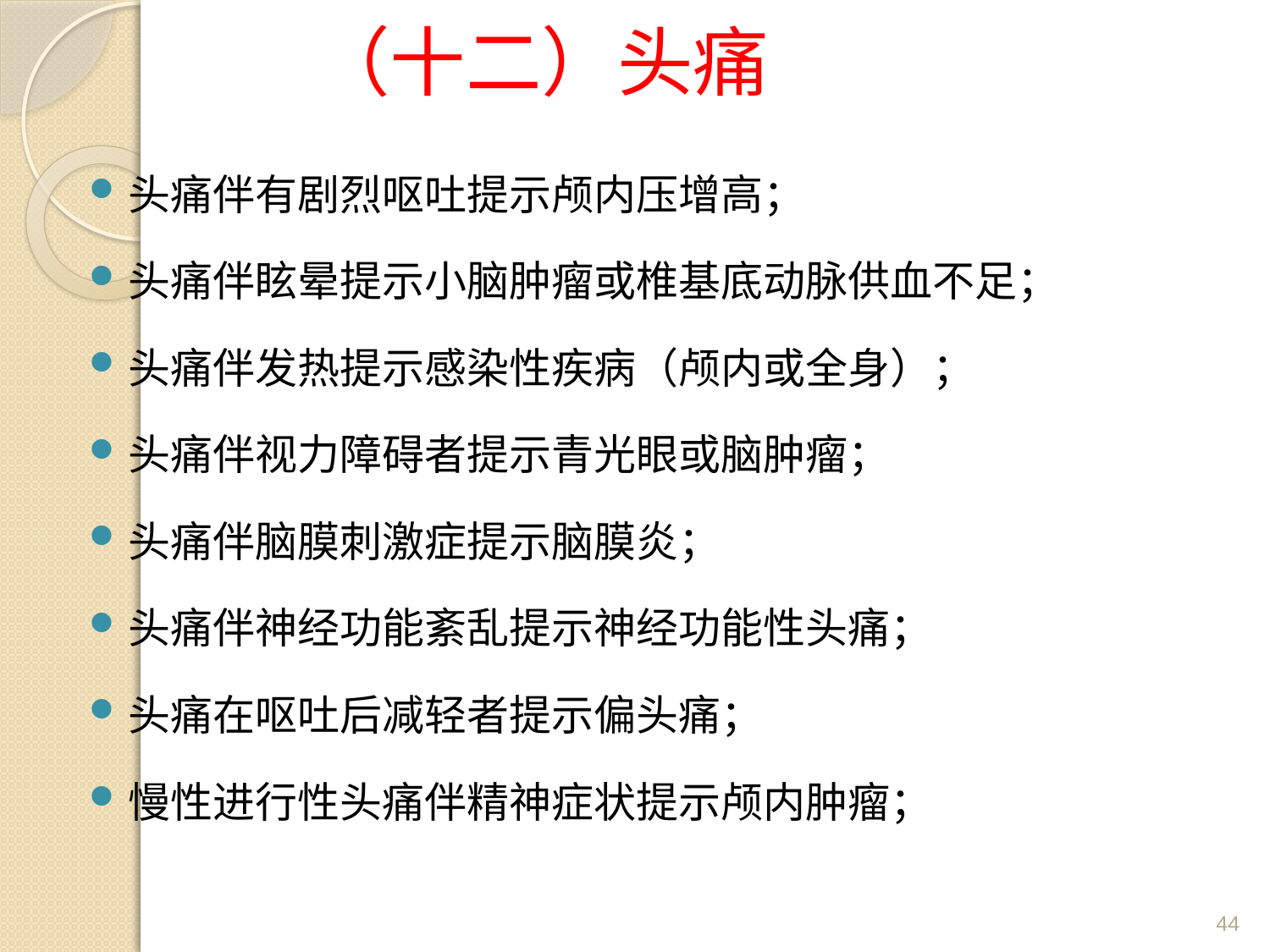

# （十二）头痛
头痛伴有剧烈呕吐提示颅内压增高；
头痛伴眩晕提示小脑肿瘤或椎基底动脉供血不足；
头痛伴发热提示感染性疾病（颅内或全身）；
头痛伴视力障碍者提示青光眼或脑肿瘤；
头痛伴脑膜刺激症提示脑膜炎；
头痛伴神经功能紊乱提示神经功能性头痛；
头痛在呕吐后减轻者提示偏头痛；
慢性进行性头痛伴精神症状提示颅内肿瘤；
44